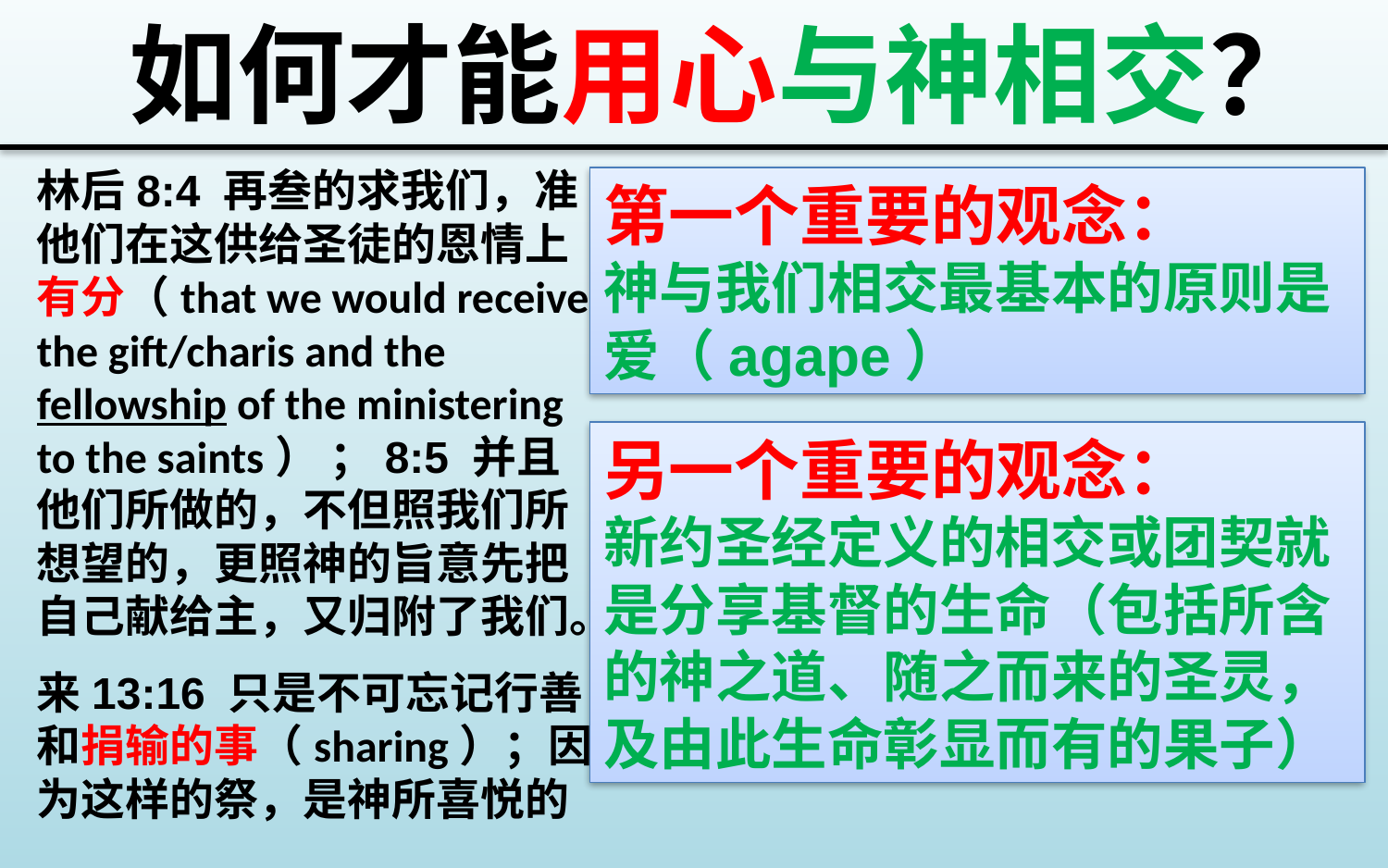

如何才能用心与神相交？
林后8:4 再叁的求我们，准他们在这供给圣徒的恩情上有分（that we would receive the gift/charis and the fellowship of the ministering to the saints） ；8:5 并且他们所做的，不但照我们所想望的，更照神的旨意先把自己献给主，又归附了我们。
来13:16 只是不可忘记行善和捐输的事（sharing）；因为这样的祭，是神所喜悦的
第一个重要的观念：
神与我们相交最基本的原则是爱（agape）
另一个重要的观念：
新约圣经定义的相交或团契就是分享基督的生命（包括所含的神之道、随之而来的圣灵，及由此生命彰显而有的果子）